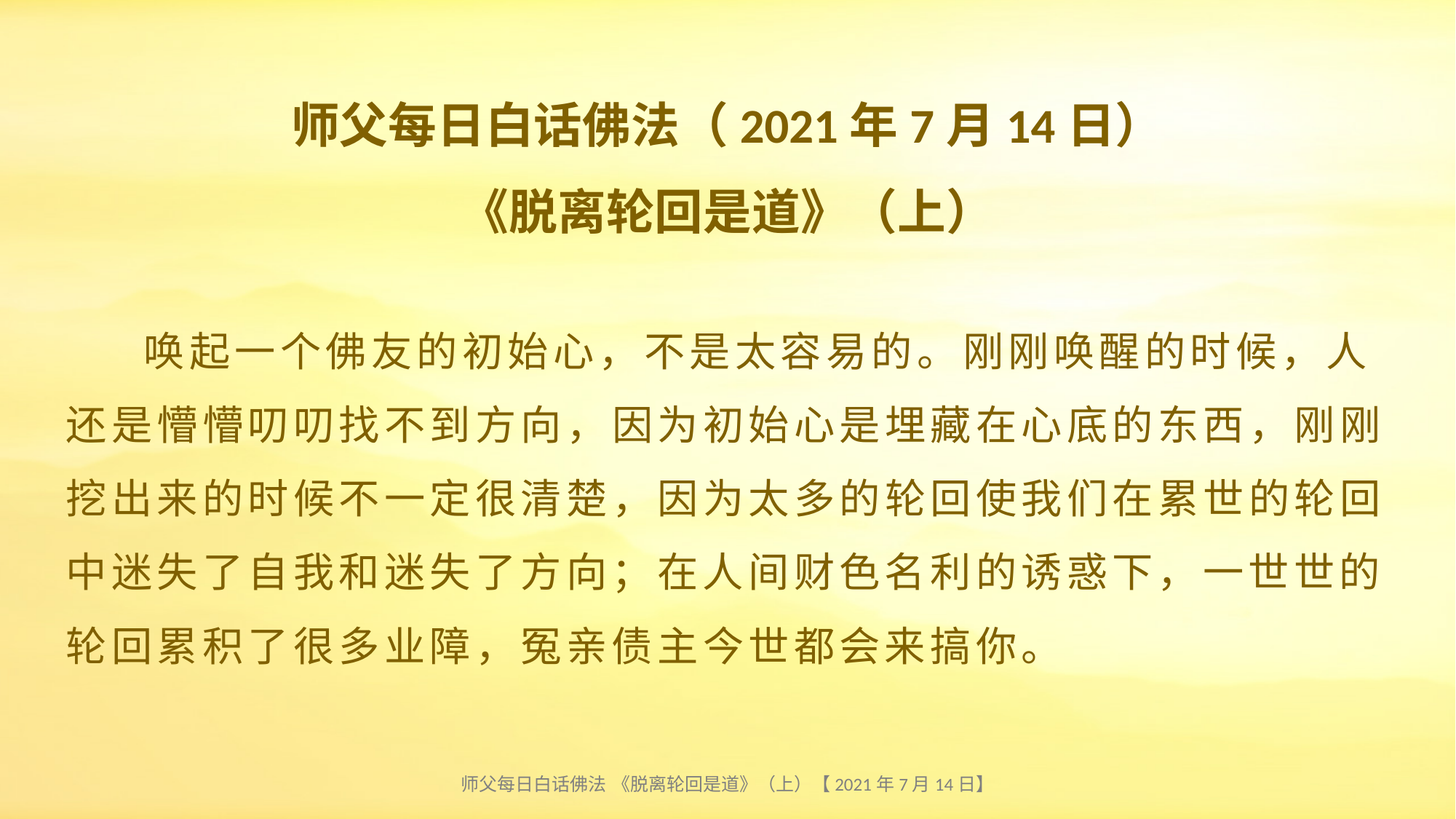

师父每日白话佛法（2021年7月14日）
《脱离轮回是道》（上）
# 唤起一个佛友的初始心，不是太容易的。刚刚唤醒的时候，人还是懵懵叨叨找不到方向，因为初始心是埋藏在心底的东西，刚刚挖出来的时候不一定很清楚，因为太多的轮回使我们在累世的轮回中迷失了自我和迷失了方向；在人间财色名利的诱惑下，一世世的轮回累积了很多业障，冤亲债主今世都会来搞你。
师父每日白话佛法 《脱离轮回是道》（上）【2021年7月14日】